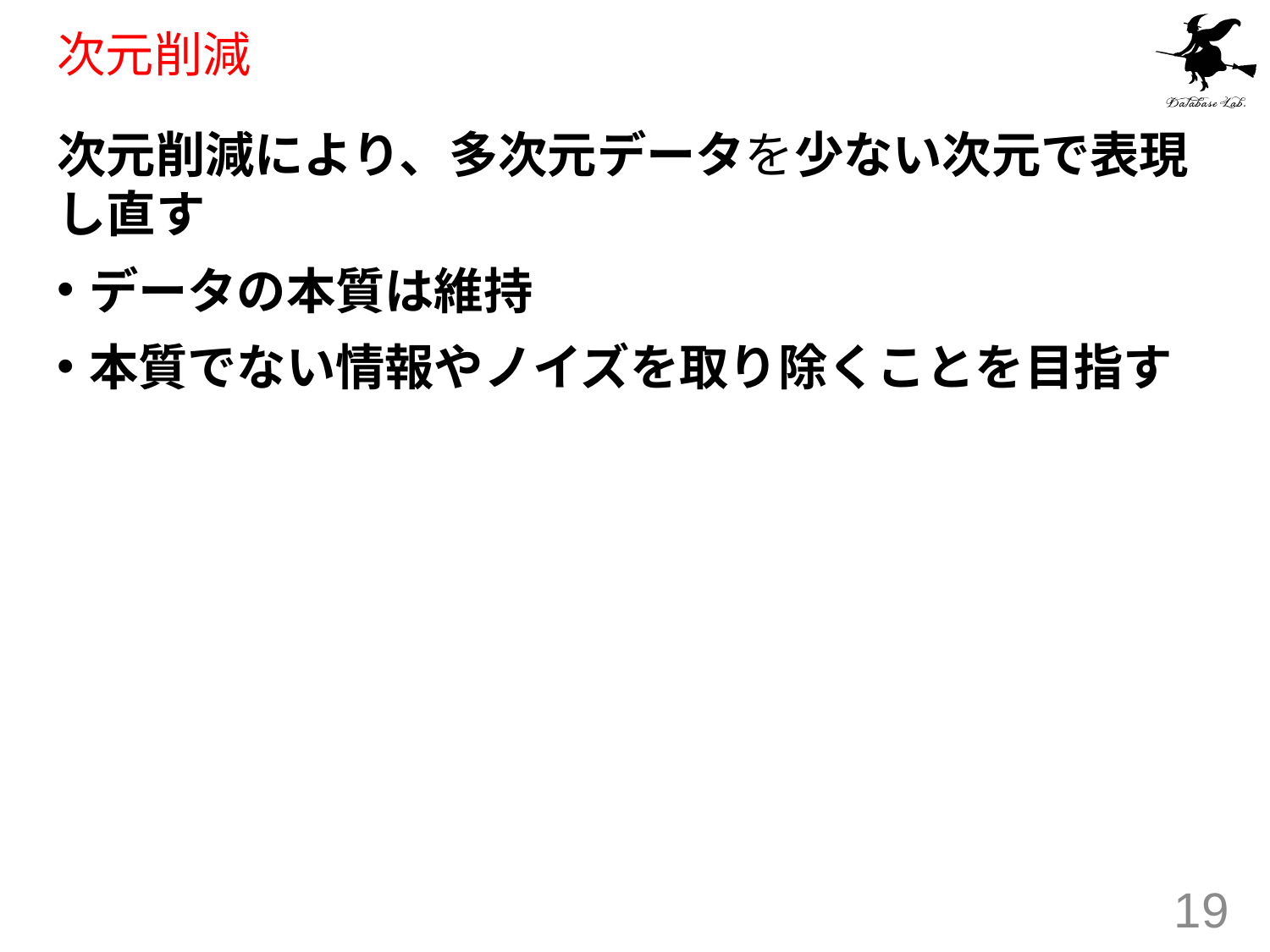

# 次元削減
次元削減により、多次元データを少ない次元で表現し直す
データの本質は維持
本質でない情報やノイズを取り除くことを目指す

19